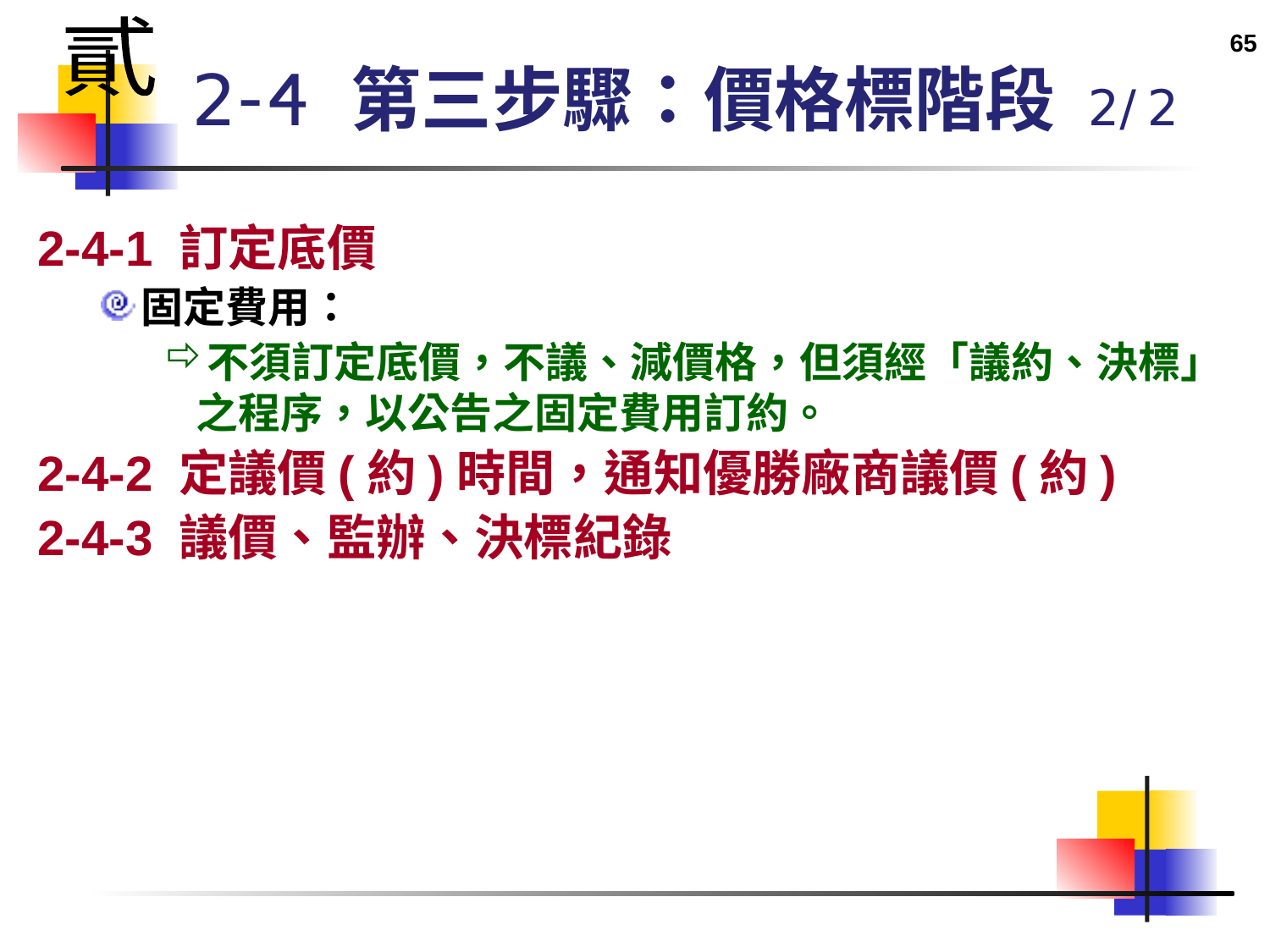

65
貳
# 2-4 第三步驟：價格標階段 2/2

2-4-1 訂定底價
固定費用：
不須訂定底價，不議、減價格，但須經「議約、決標」之程序，以公告之固定費用訂約。
2-4-2 定議價(約)時間，通知優勝廠商議價(約)
2-4-3 議價、監辦、決標紀錄